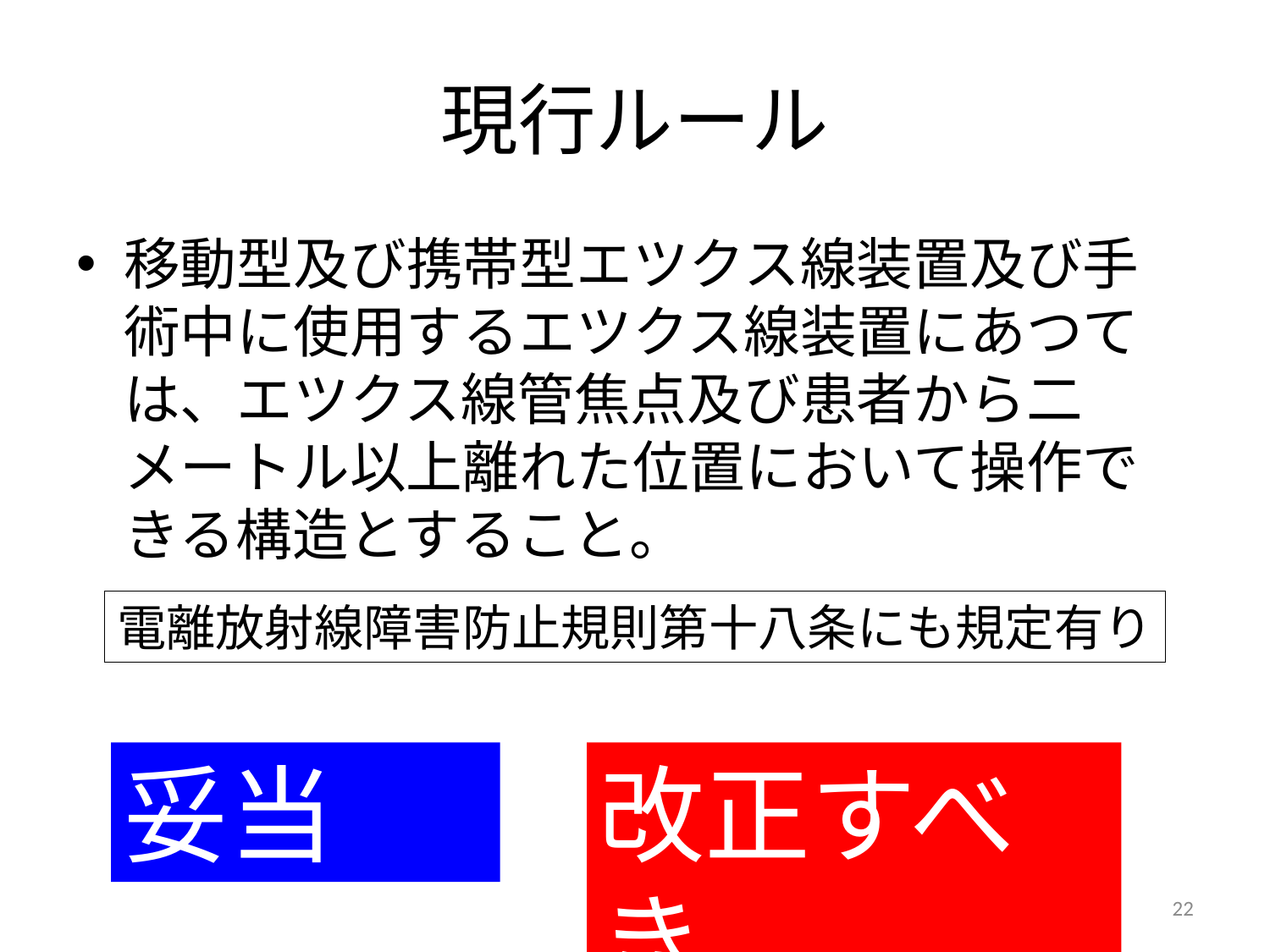

# 現行ルール
移動型及び携帯型エツクス線装置及び手術中に使用するエツクス線装置にあつては、エツクス線管焦点及び患者から二メートル以上離れた位置において操作できる構造とすること。
電離放射線障害防止規則第十八条にも規定有り
妥当
改正すべき
22